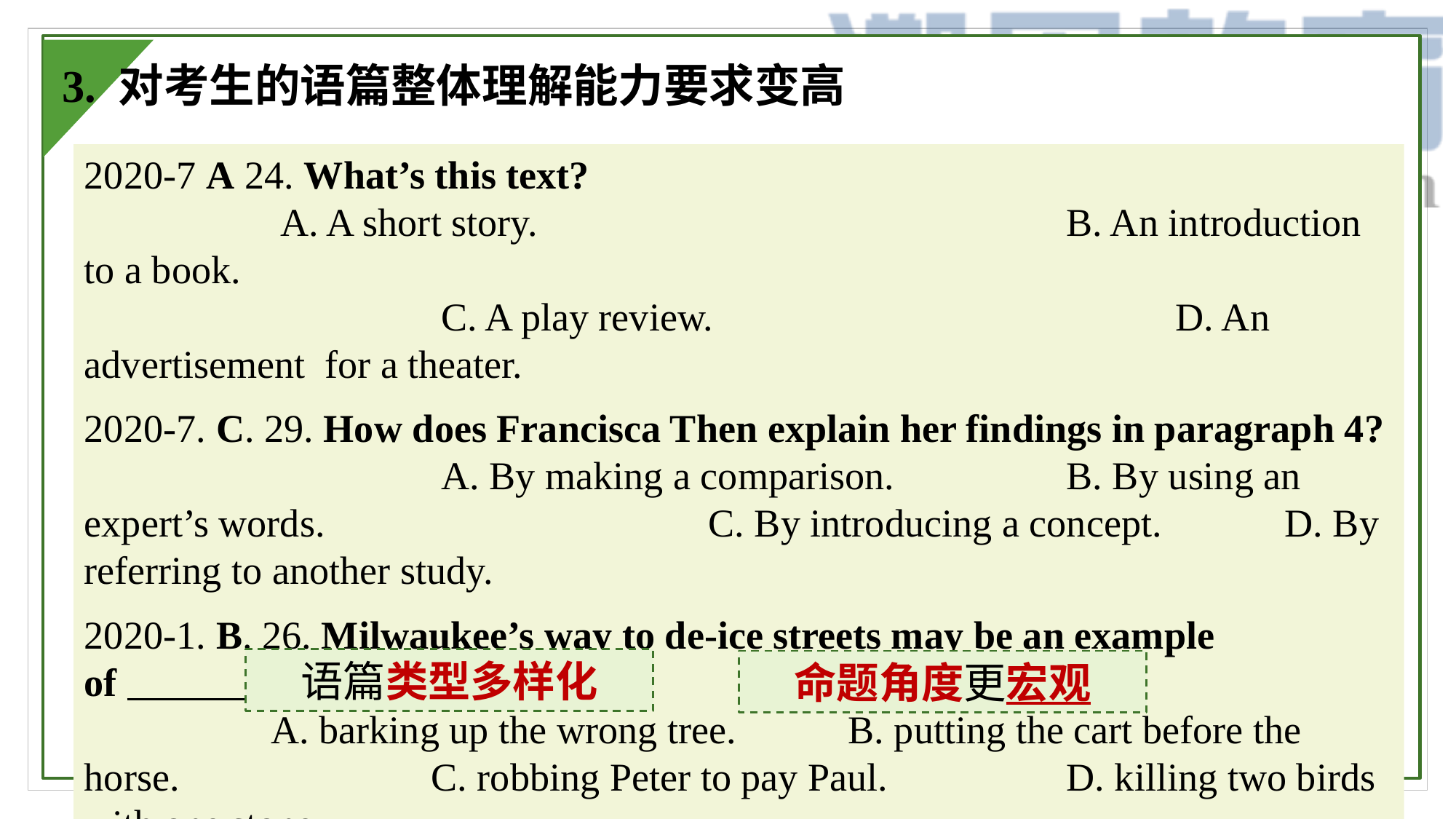

3. 对考生的语篇整体理解能力要求变高

2020-7 A 24. What’s this text?
                    A. A short story.					B. An introduction to a book.
 			   C. A play review.					D. An advertisement  for a theater.

2020-7. C. 29. How does Francisca Then explain her findings in paragraph 4?
			   A. By making a comparison.		B. By using an expert’s words. 	 		        C. By introducing a concept.		D. By referring to another study.

2020-1. B. 26. Milwaukee’s way to de-ice streets may be an example of             .
                   A. barking up the wrong tree.		B. putting the cart before the horse. 	 		  C. robbing Peter to pay Paul.		D. killing two birds with one stone.
语篇类型多样化
命题角度更宏观